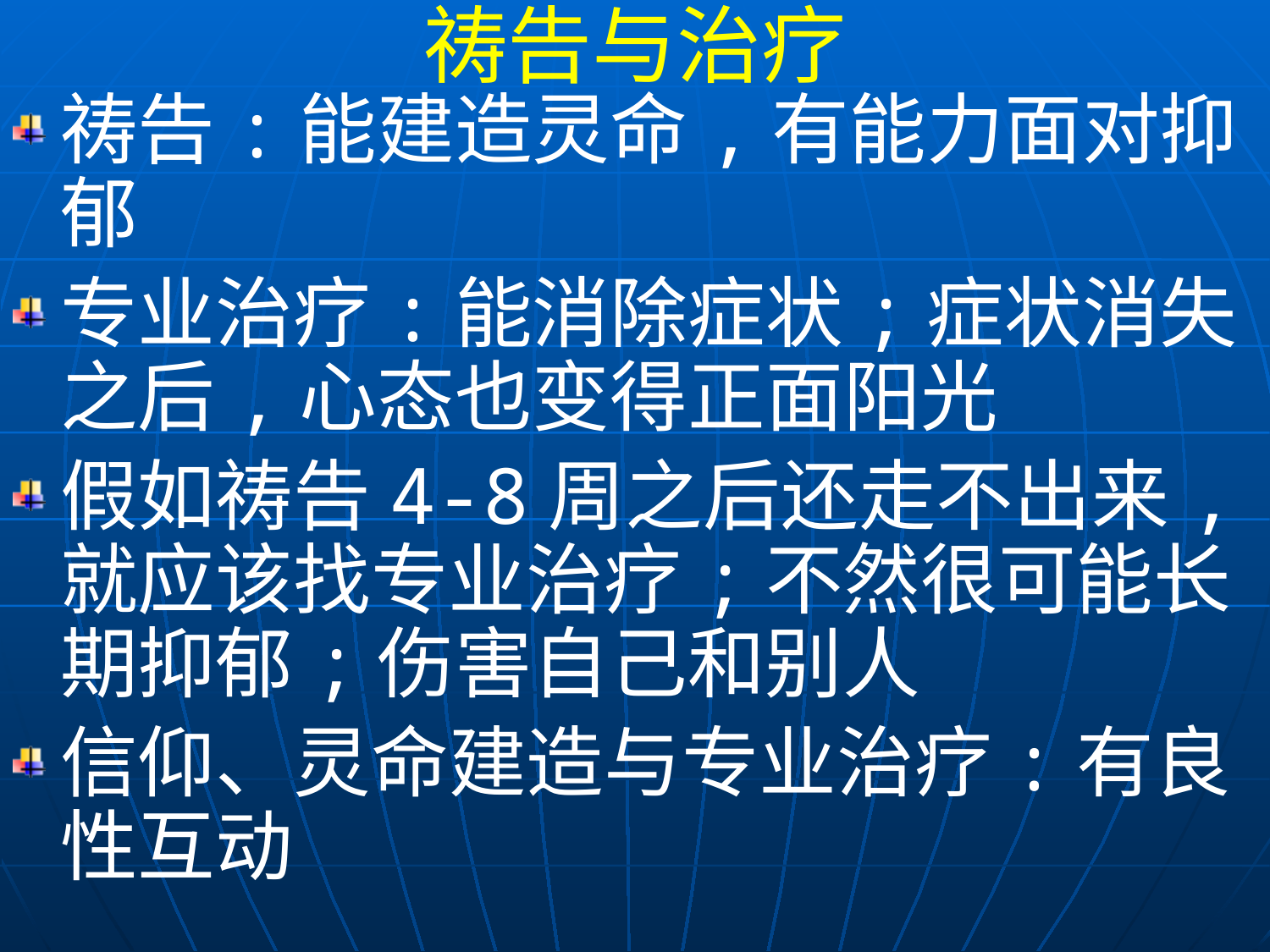

祷告与治疗
祷告:能建造灵命,有能力面对抑郁
专业治疗:能消除症状;症状消失之后,心态也变得正面阳光
假如祷告4-8周之后还走不出来,就应该找专业治疗;不然很可能长期抑郁;伤害自己和别人
信仰、灵命建造与专业治疗:有良性互动